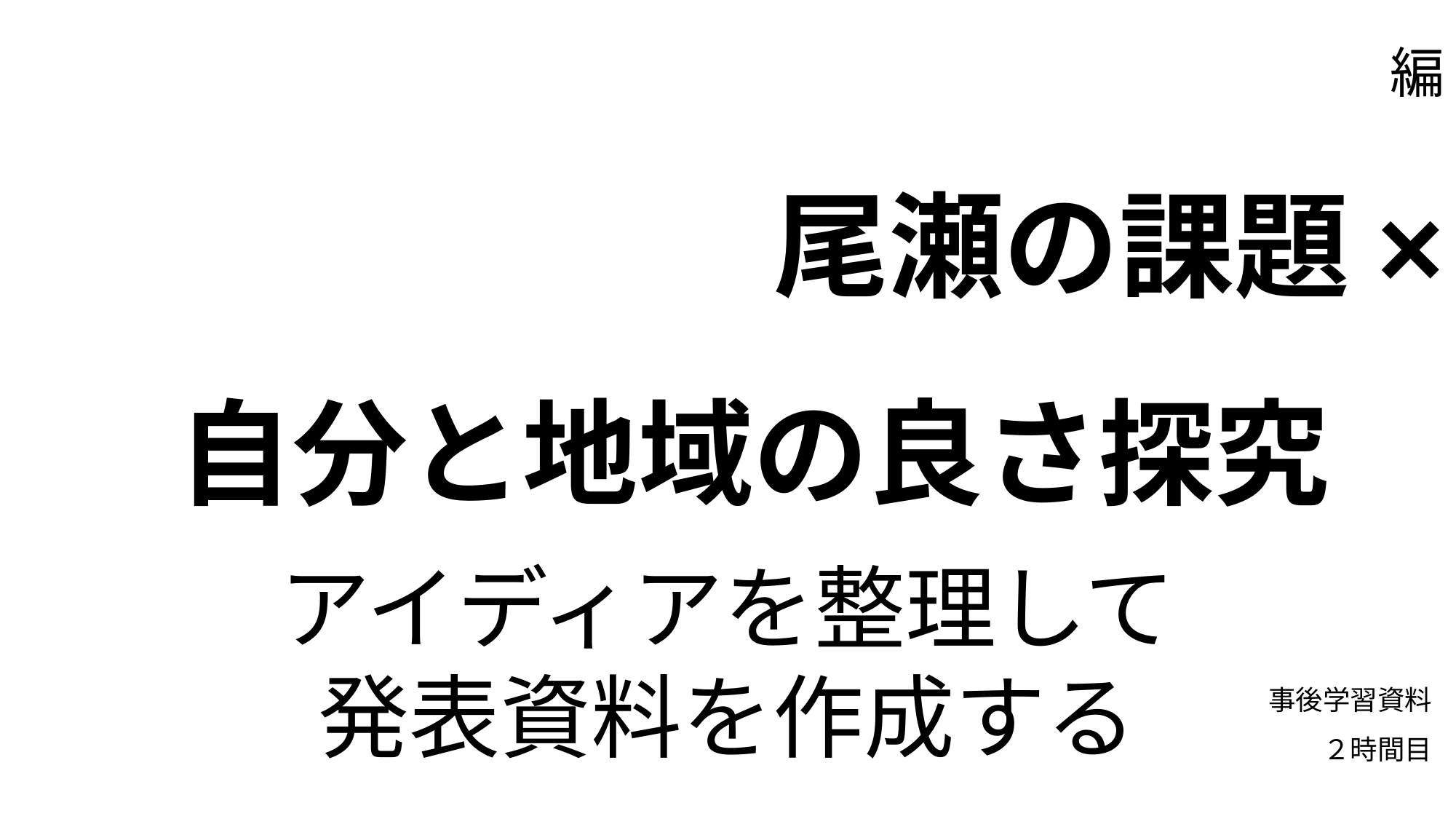

# 尾瀬ネイチャーラーニングモデルプログラム　中学校編 尾瀬の課題× 自分と地域の良さ探究
アイディアを整理して
発表資料を作成する
事後学習資料
２時間目